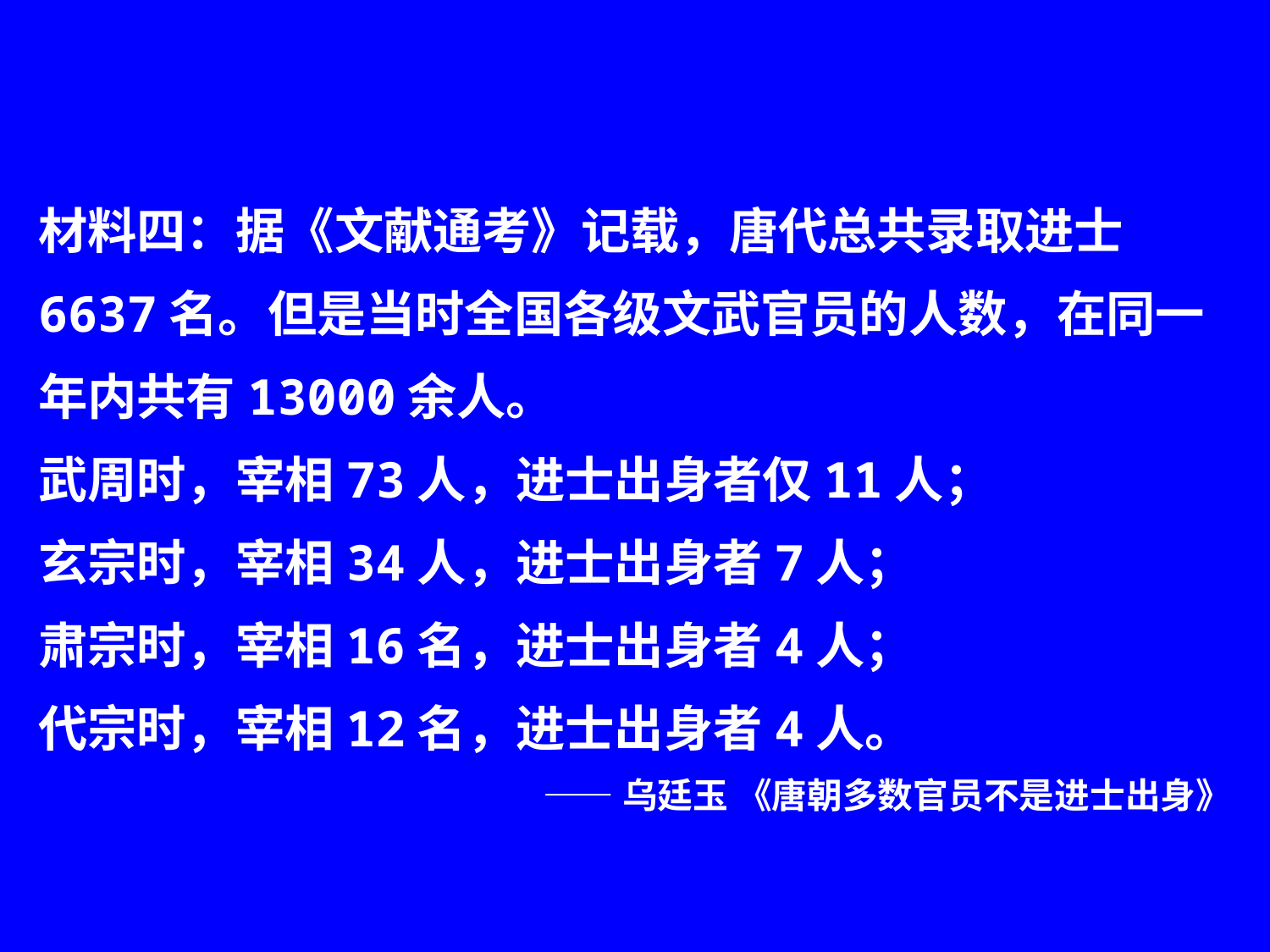

材料四：据《文献通考》记载，唐代总共录取进士6637名。但是当时全国各级文武官员的人数，在同一年内共有13000余人。
武周时，宰相73人，进士出身者仅11人；
玄宗时，宰相34人，进士出身者7人；
肃宗时，宰相16名，进士出身者4人；
代宗时，宰相12名，进士出身者4人。
——乌廷玉 《唐朝多数官员不是进士出身》